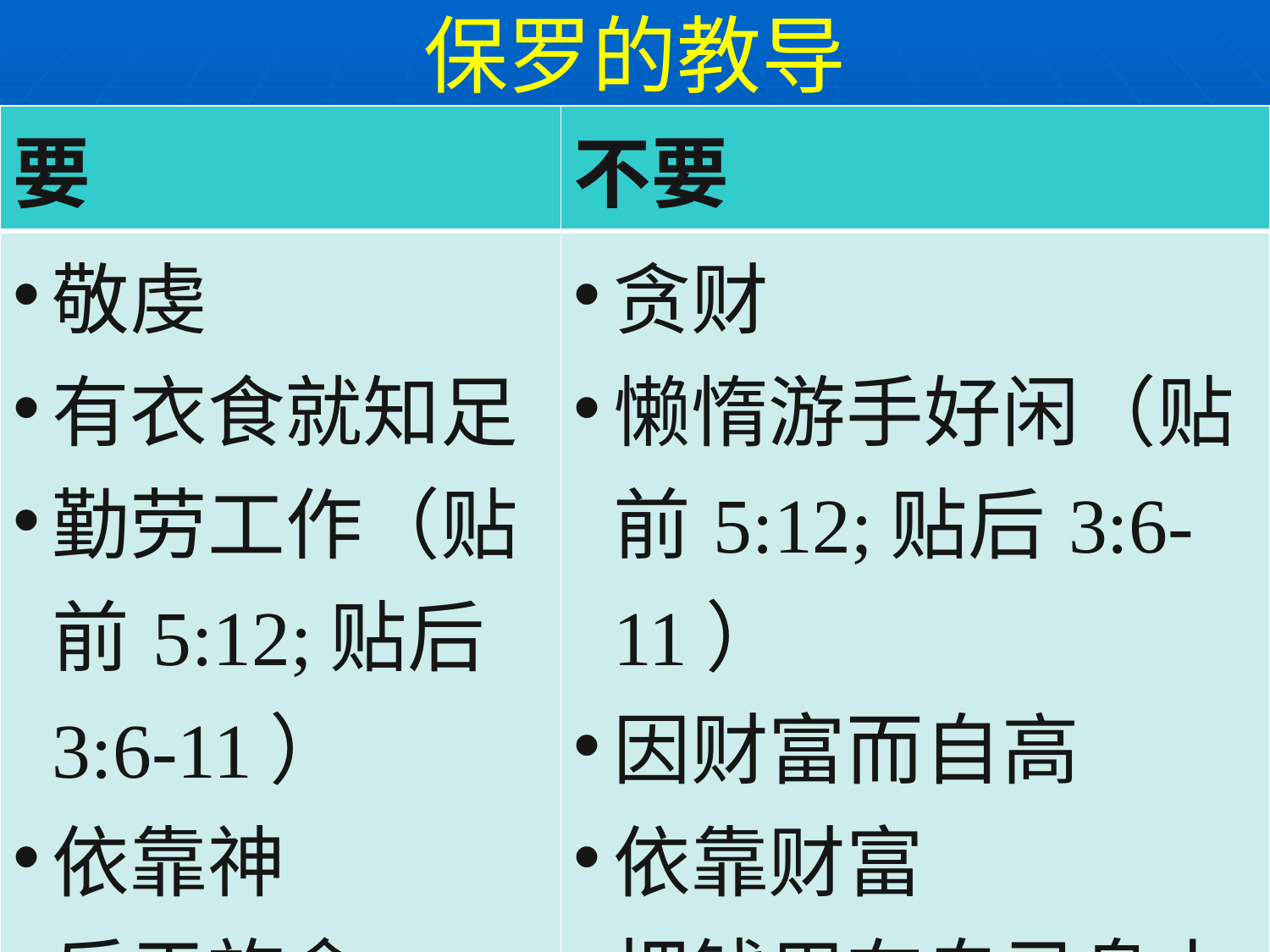

保罗的教导

| 要 | 不要 |
| --- | --- |
| 敬虔 有衣食就知足 勤劳工作（贴前5:12;贴后3:6-11） 依靠神 乐于施舍 | 贪财 懒惰游手好闲（贴前5:12;贴后3:6-11） 因财富而自高 依靠财富 把钱用在自己身上 |